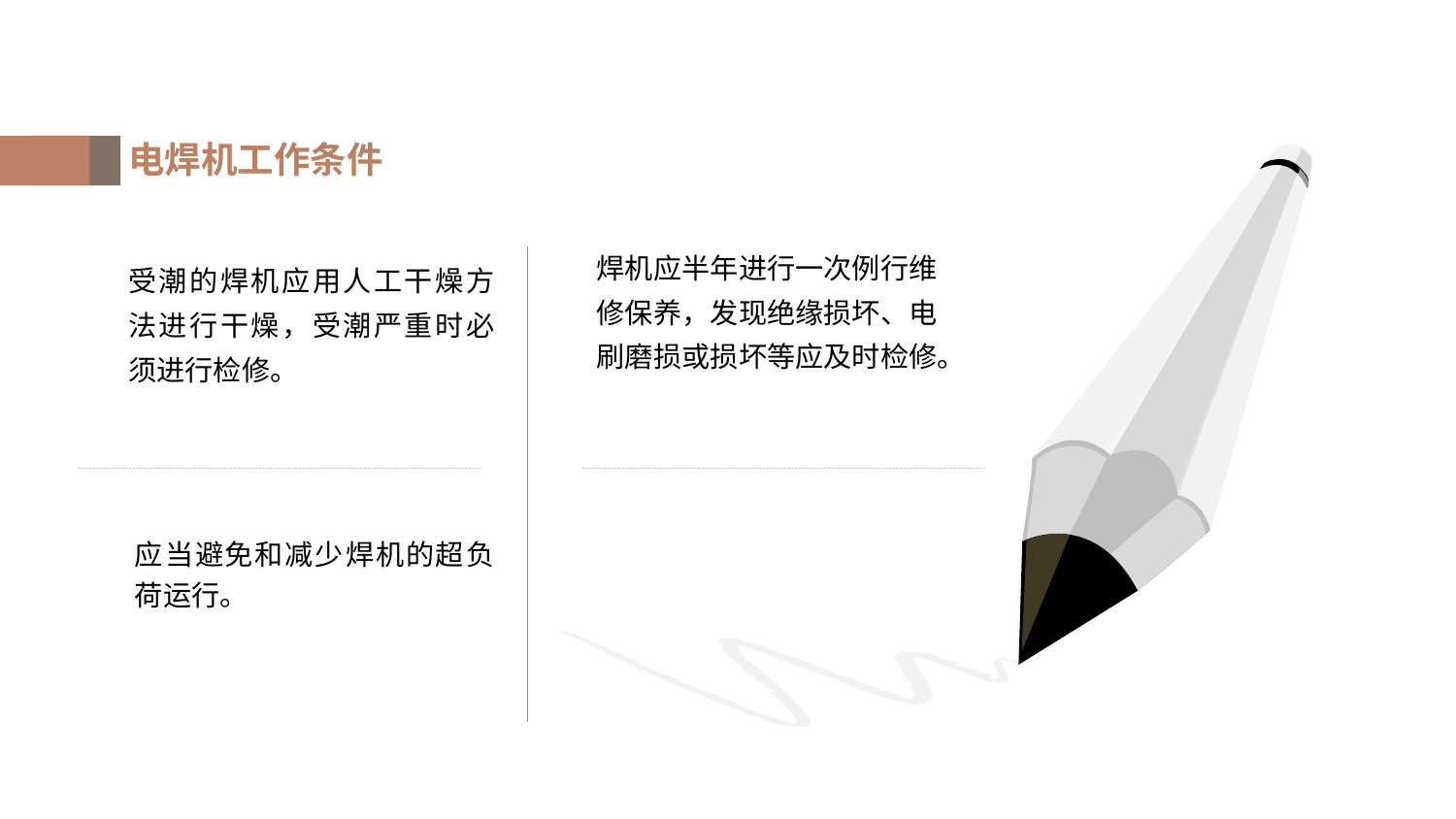

三、电焊安全操作规范
电焊机工作条件

焊机应半年进行一次例行维修保养，发现绝缘损坏、电刷磨损或损坏等应及时检修。
受潮的焊机应用人工干燥方法进行干燥，受潮严重时必须进行检修。
应当避免和减少焊机的超负荷运行。